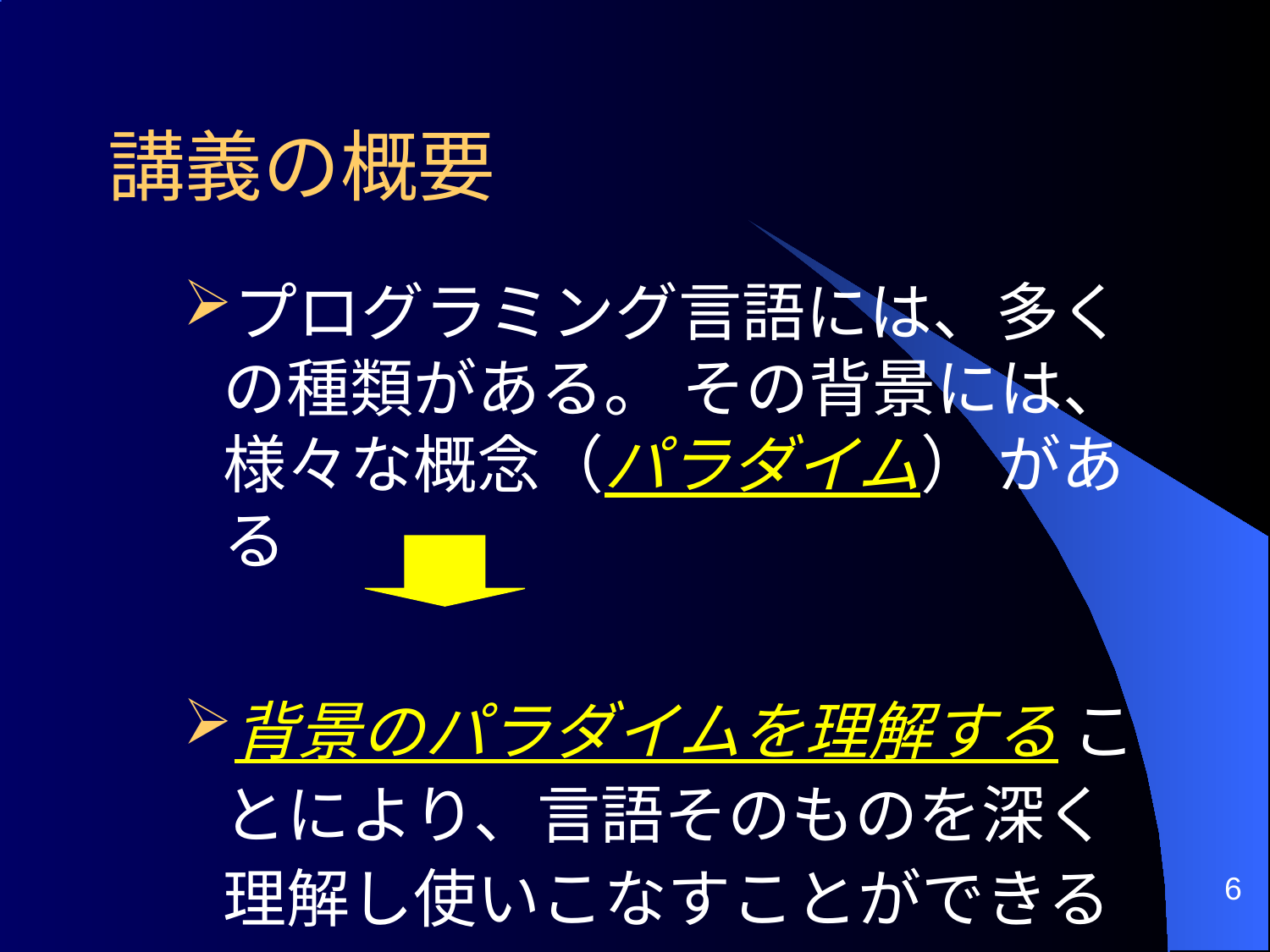

講義の概要
プログラミング言語には、多くの種類がある。 その背景には、様々な概念（パラダイム） がある

背景のパラダイムを理解する ことにより、言語そのものを深く理解し使いこなすことができる

6